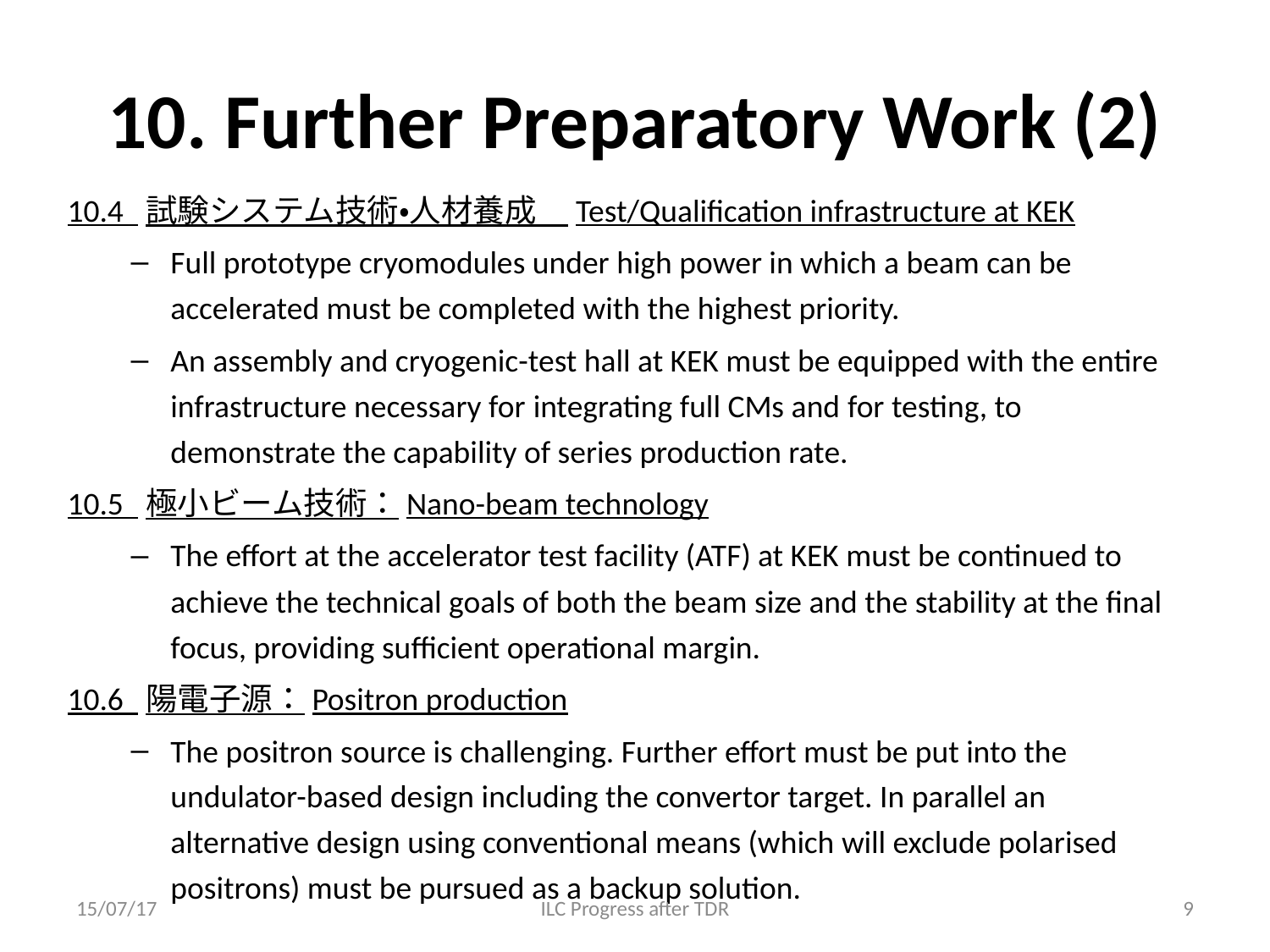

# 10. Further Preparatory Work (2)
10.4  試験システム技術・人材養成　Test/Qualification infrastructure at KEK
Full prototype cryomodules under high power in which a beam can be accelerated must be completed with the highest priority.
An assembly and cryogenic-test hall at KEK must be equipped with the entire infrastructure necessary for integrating full CMs and for testing, to demonstrate the capability of series production rate.
10.5  極小ビーム技術：Nano-beam technology
The effort at the accelerator test facility (ATF) at KEK must be continued to achieve the technical goals of both the beam size and the stability at the final focus, providing sufficient operational margin.
10.6  陽電子源：Positron production
The positron source is challenging. Further effort must be put into the undulator-based design including the convertor target. In parallel an alternative design using conventional means (which will exclude polarised positrons) must be pursued as a backup solution.
15/07/17
ILC Progress after TDR
9